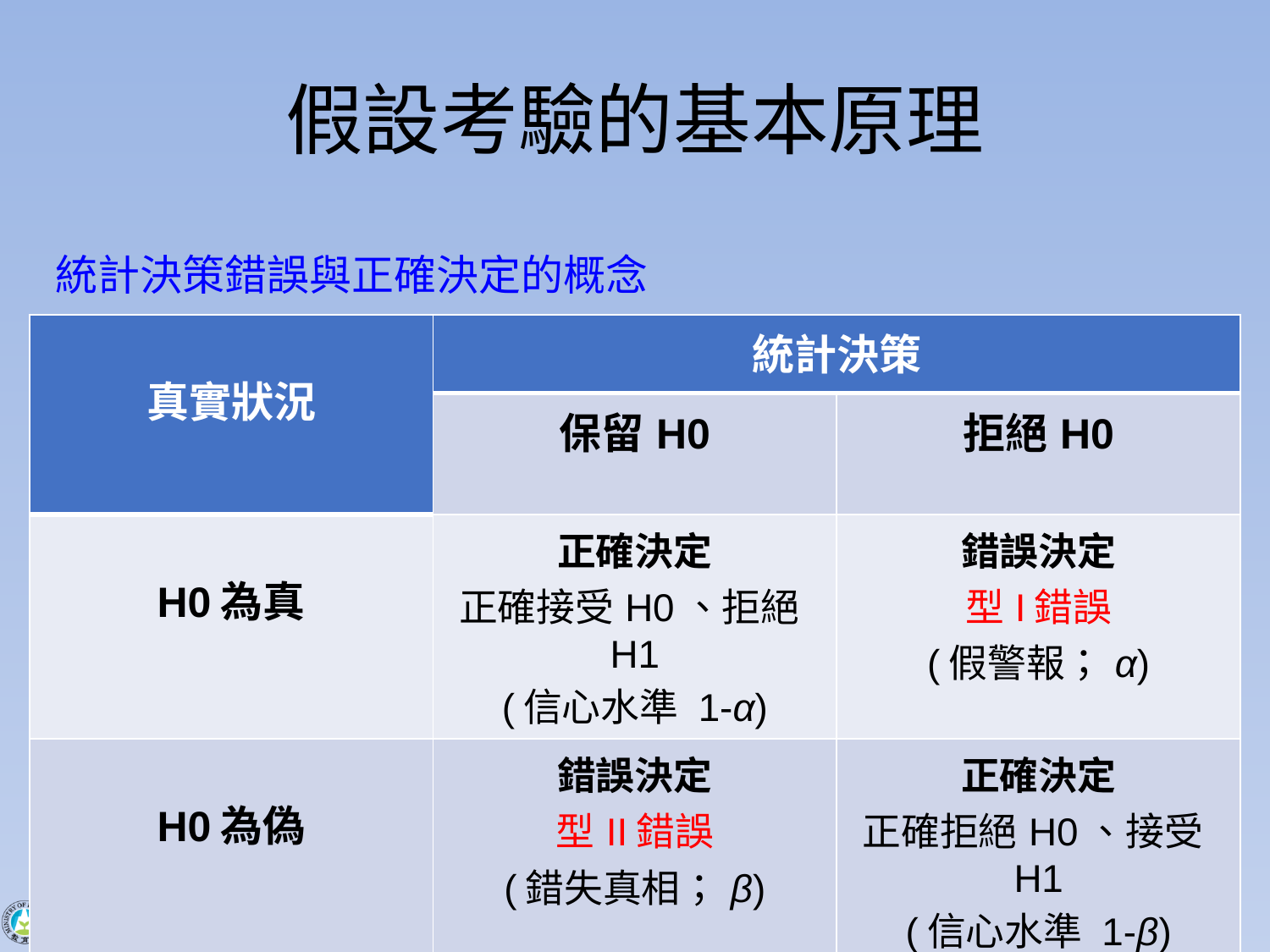

# 假設考驗的基本原理
統計決策錯誤與正確決定的概念
| 真實狀況 | 統計決策 |  |
| --- | --- | --- |
|  | 保留H0 | 拒絕H0 |
| H0為真 | 正確決定 正確接受H0、拒絕H1 (信心水準 1-α) | 錯誤決定 型I錯誤 (假警報；α) |
| H0為偽 | 錯誤決定 型II錯誤 (錯失真相；β) | 正確決定 正確拒絕H0、接受H1 (信心水準 1-β) |